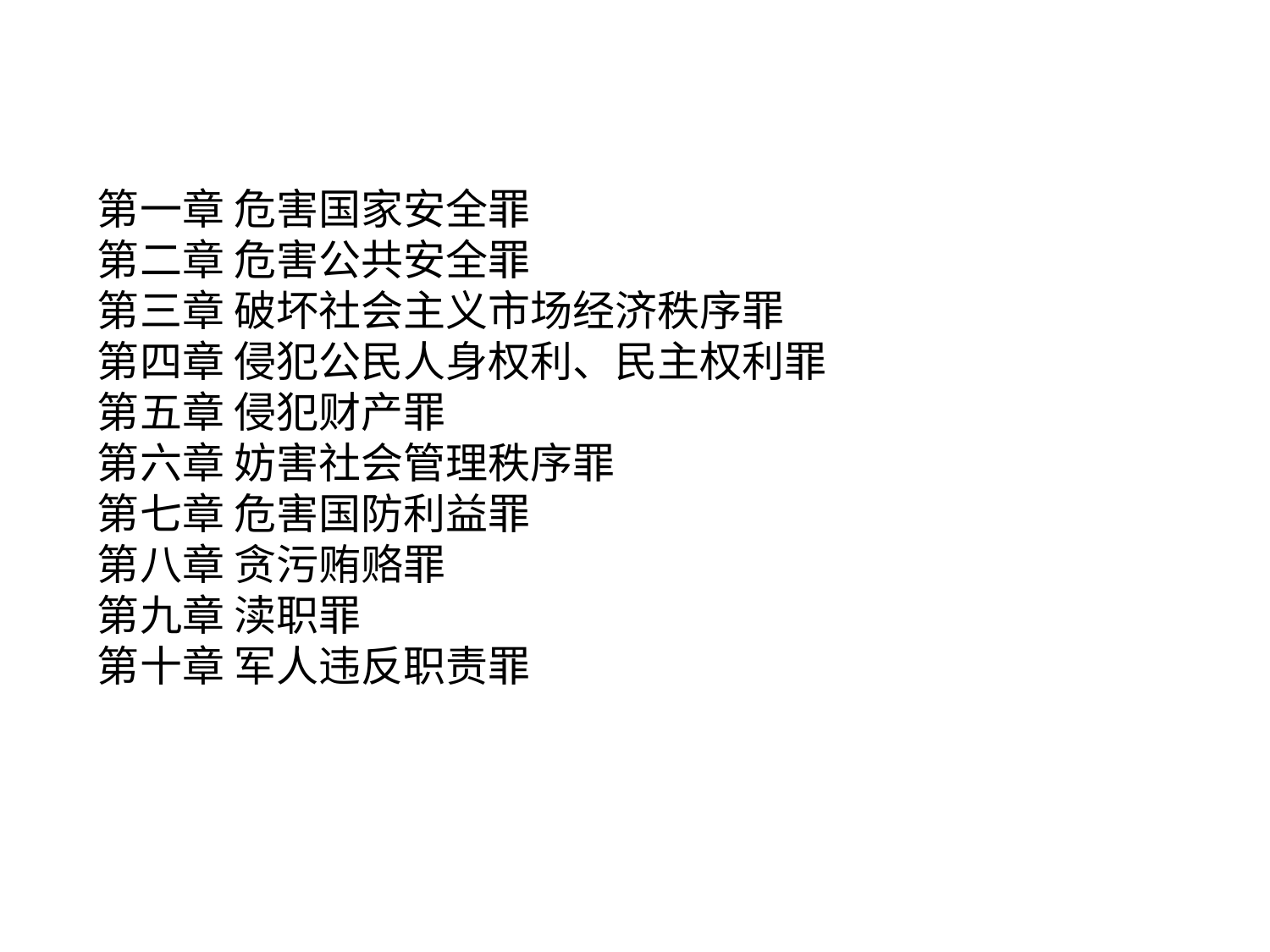

第一章 危害国家安全罪
第二章 危害公共安全罪
第三章 破坏社会主义市场经济秩序罪
第四章 侵犯公民人身权利、民主权利罪
第五章 侵犯财产罪
第六章 妨害社会管理秩序罪
第七章 危害国防利益罪
第八章 贪污贿赂罪
第九章 渎职罪
第十章 军人违反职责罪